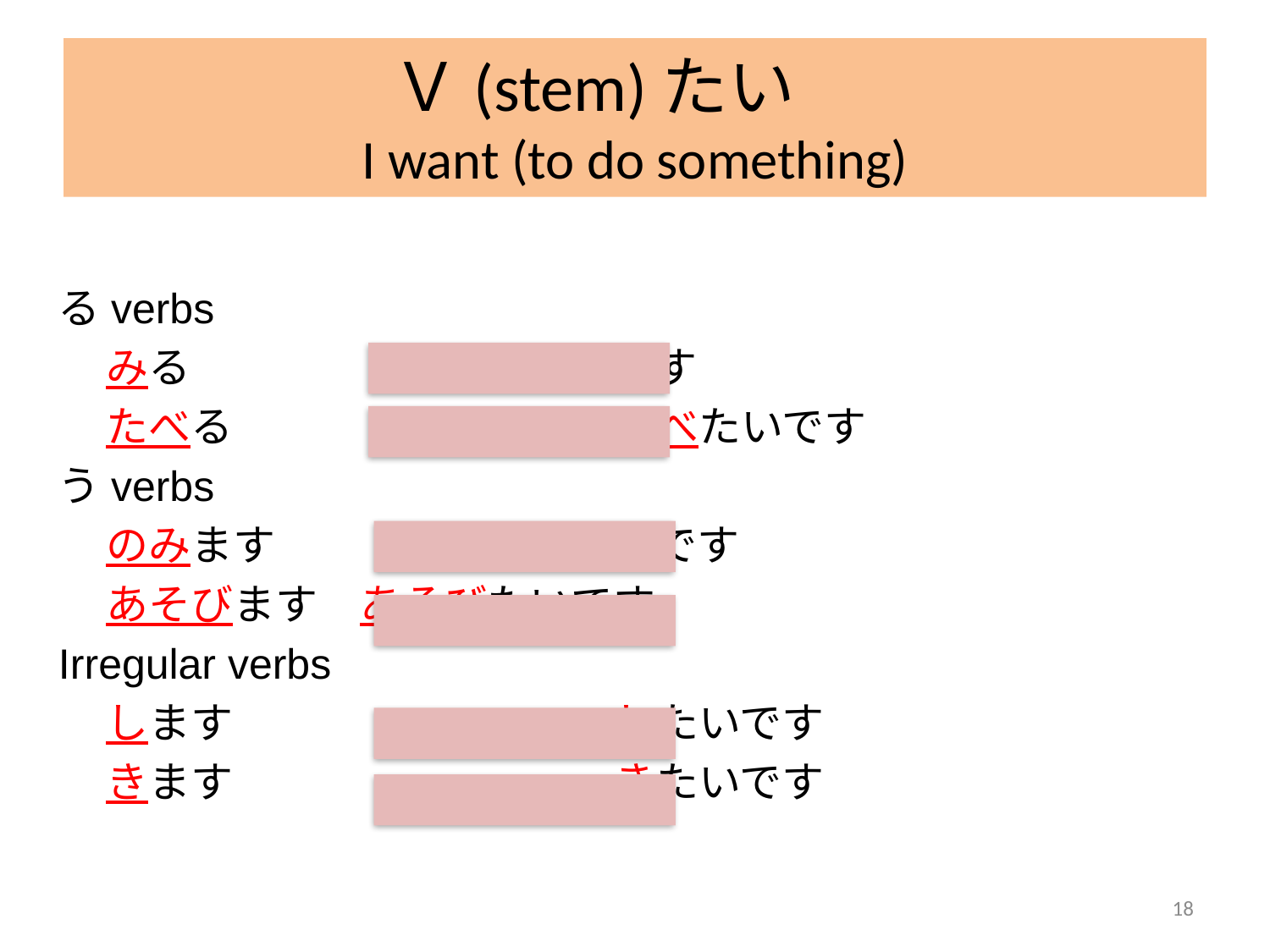

# Ｖ(stem)たい　 I want (to do something)
るverbs
	みる			みたいです
	たべる			たべたいです
うverbs
	のみます		のみたいです
	あそびます	あそびたいです
Irregular verbs
	します			したいです
	きます			きたいです

18